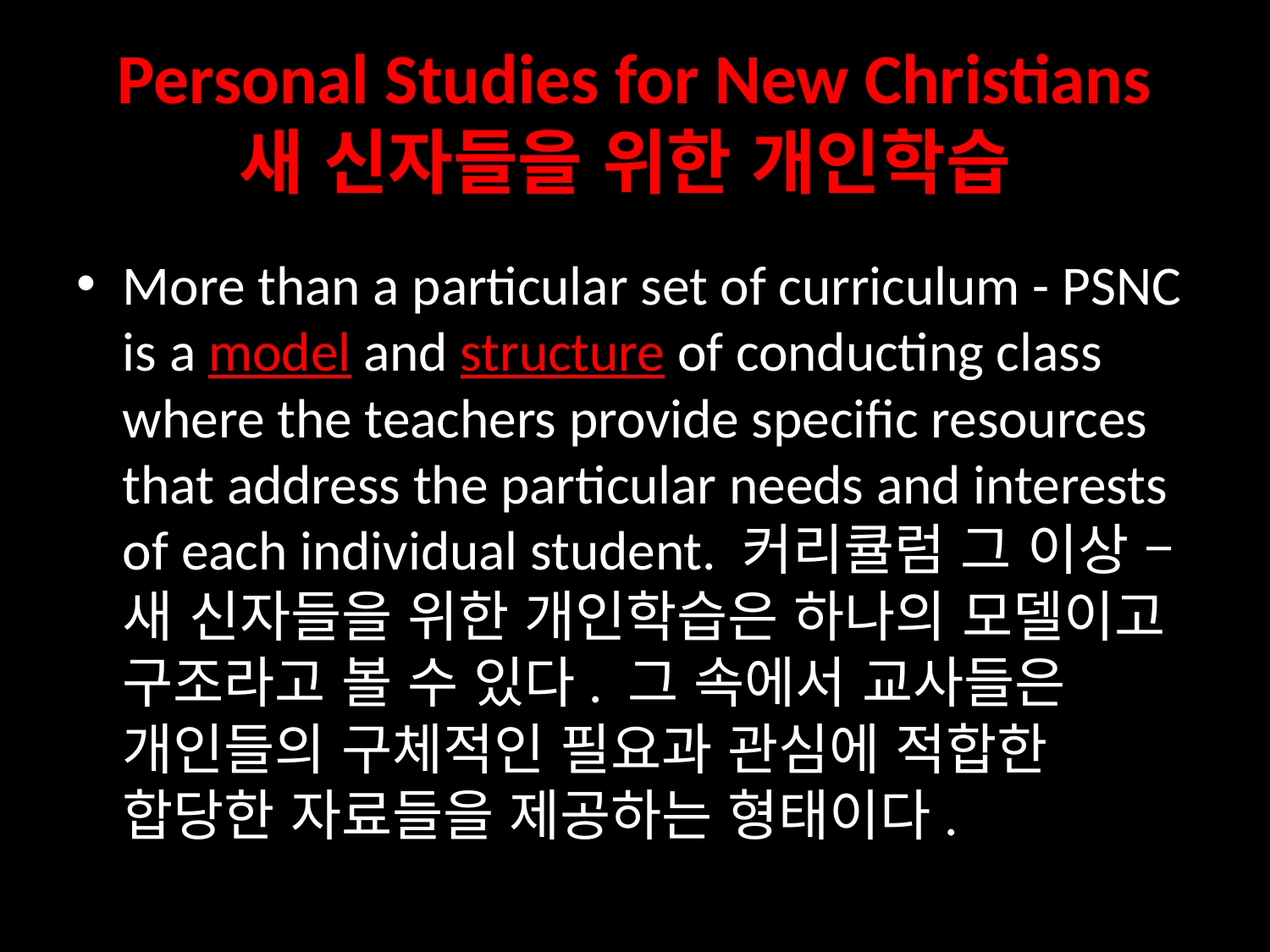

# Personal Studies for New Christians 새 신자들을 위한 개인학습
More than a particular set of curriculum - PSNC is a model and structure of conducting class where the teachers provide specific resources that address the particular needs and interests of each individual student. 커리큘럼 그 이상 – 새 신자들을 위한 개인학습은 하나의 모델이고 구조라고 볼 수 있다. 그 속에서 교사들은 개인들의 구체적인 필요과 관심에 적합한 합당한 자료들을 제공하는 형태이다.